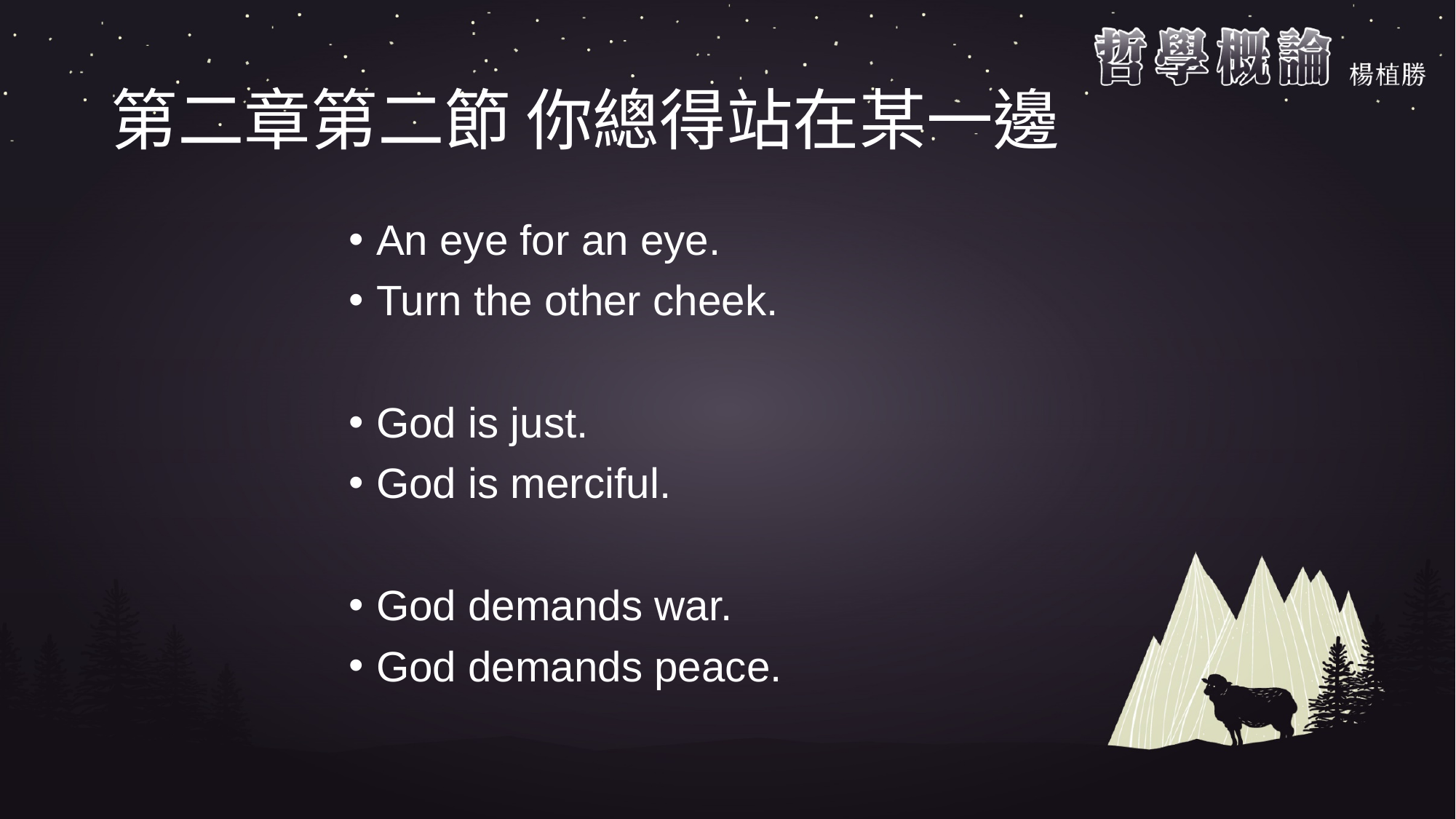

# 第二章第二節 你總得站在某一邊
An eye for an eye.
Turn the other cheek.

God is just.
God is merciful.

God demands war.
God demands peace.